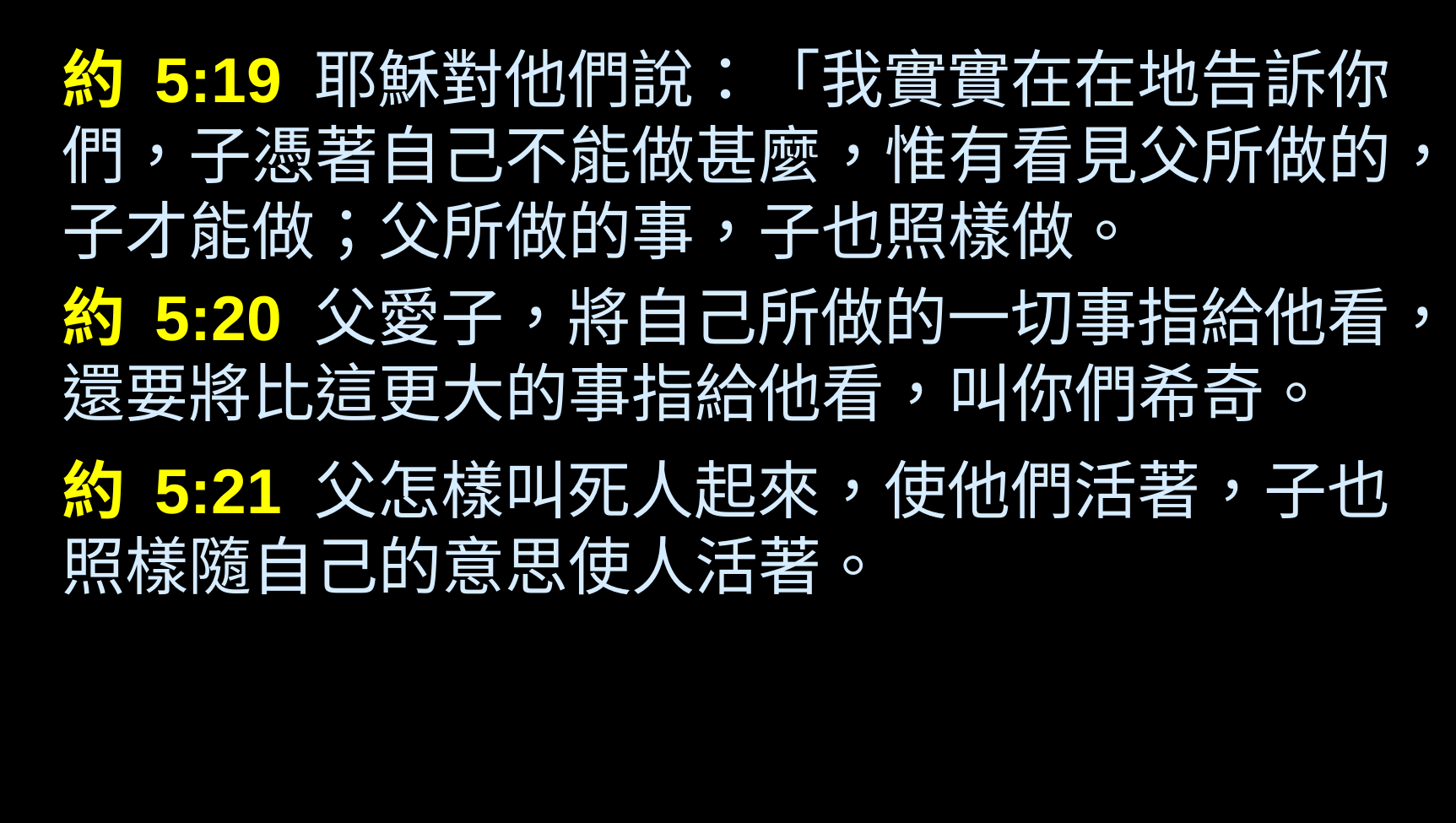

約 5:19 耶穌對他們說：「我實實在在地告訴你們，子憑著自己不能做甚麼，惟有看見父所做的，子才能做；父所做的事，子也照樣做。
約 5:20 父愛子，將自己所做的一切事指給他看，還要將比這更大的事指給他看，叫你們希奇。
約 5:21 父怎樣叫死人起來，使他們活著，子也照樣隨自己的意思使人活著。